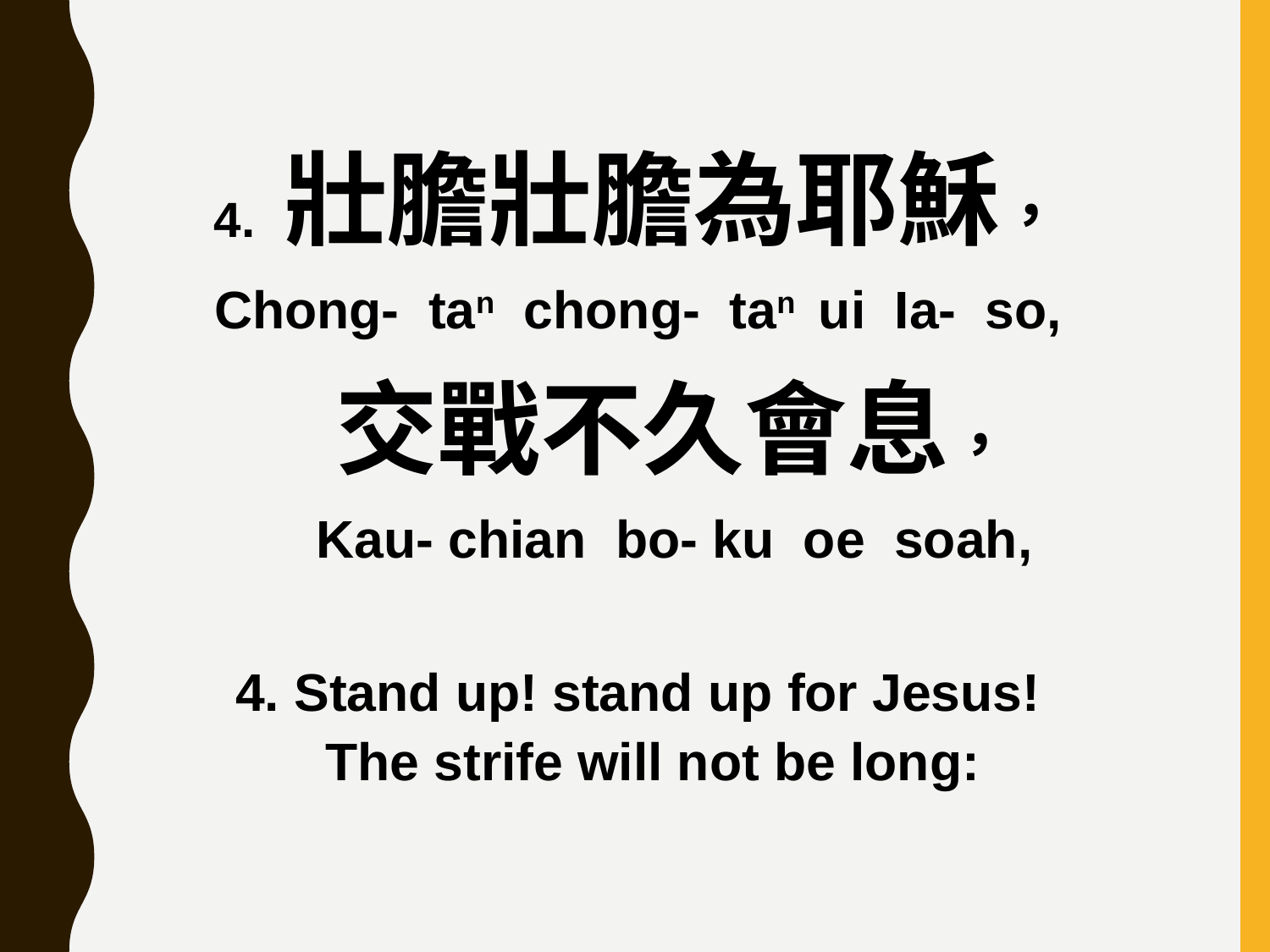

4. 壯膽壯膽為耶穌，
Chong-  tan  chong-  tan  ui  Ia-  so,
  交戰不久會息，
     Kau- chian  bo- ku  oe  soah,

4. Stand up! stand up for Jesus!
  The strife will not be long: